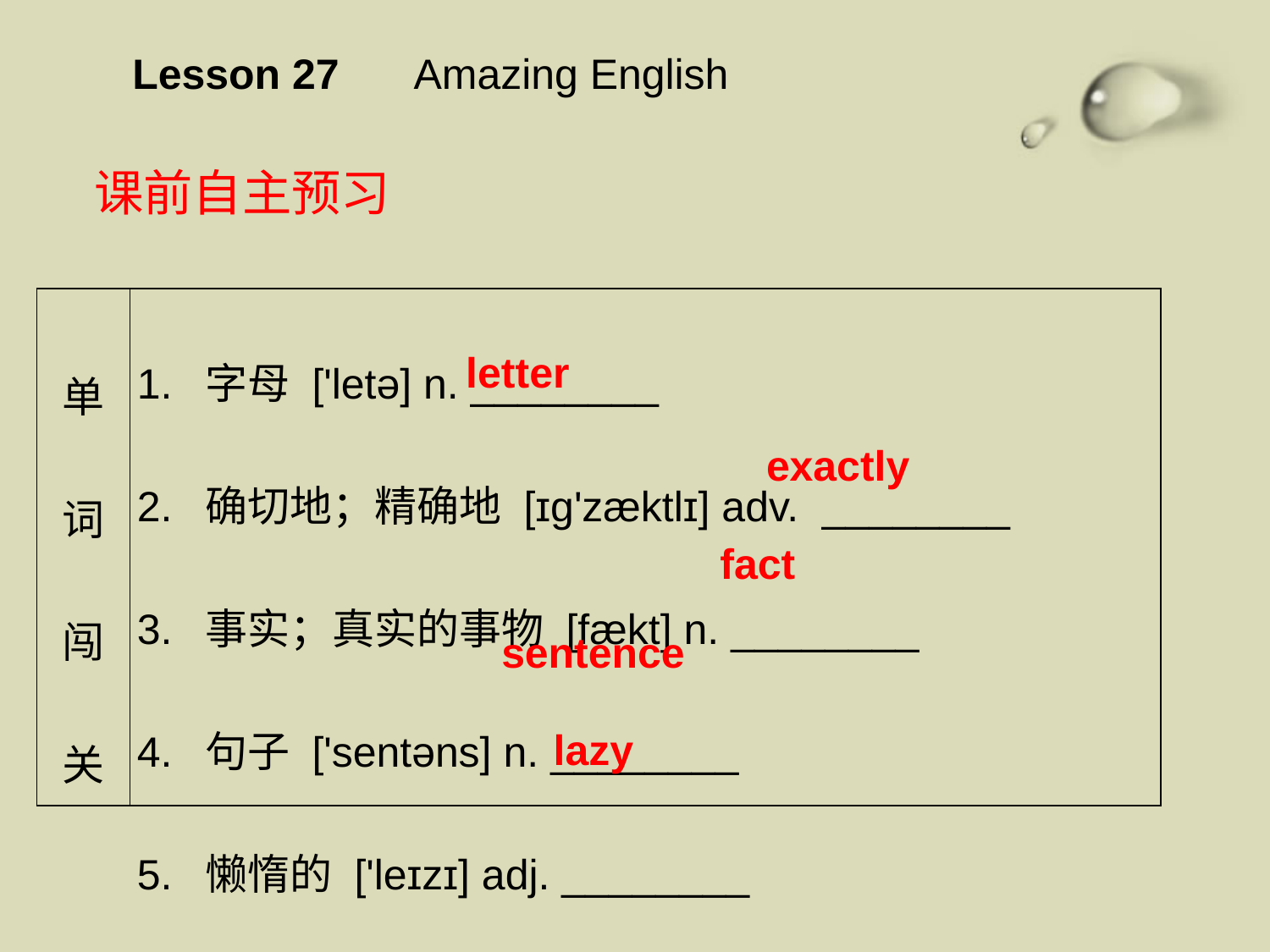

Lesson 27 　Amazing English
课前自主预习
| 单词闯关 | 1. 字母 ['letə] n. \_\_\_\_\_\_\_\_ 2. 确切地；精确地 [ɪɡ'zæktlɪ] adv. \_\_\_\_\_\_\_\_ 3. 事实；真实的事物 [fækt] n. \_\_\_\_\_\_\_\_ 4. 句子 ['sentəns] n. \_\_\_\_\_\_\_\_ 5. 懒惰的 ['leɪzɪ] adj. \_\_\_\_\_\_\_\_ |
| --- | --- |
letter
exactly
fact
sentence
lazy